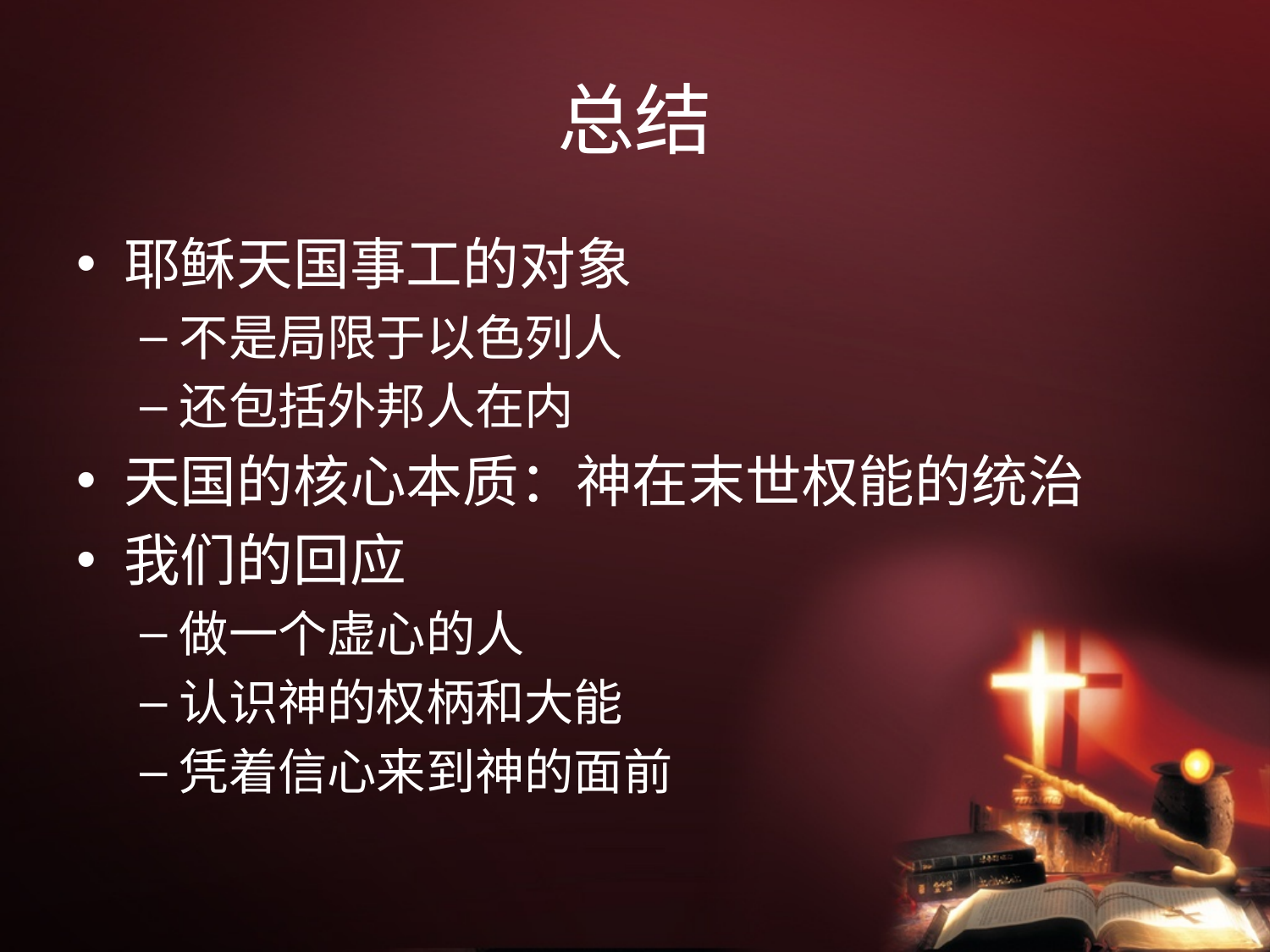

# 总结
耶稣天国事工的对象
不是局限于以色列人
还包括外邦人在内
天国的核心本质：神在末世权能的统治
我们的回应
做一个虚心的人
认识神的权柄和大能
凭着信心来到神的面前